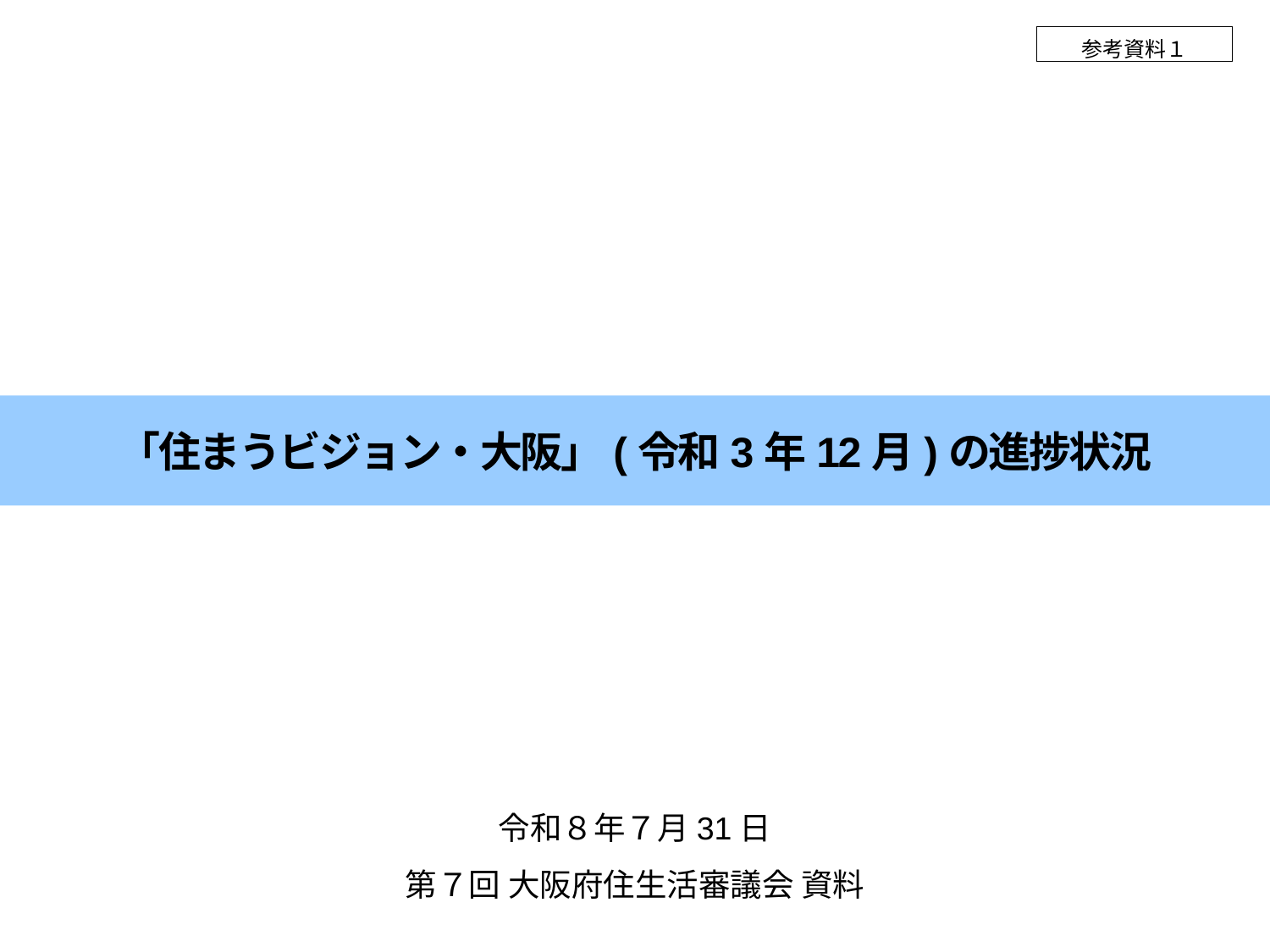

参考資料１

「住まうビジョン・大阪」(令和3年12月)の進捗状況

令和８年７月31日
第７回 大阪府住生活審議会 資料